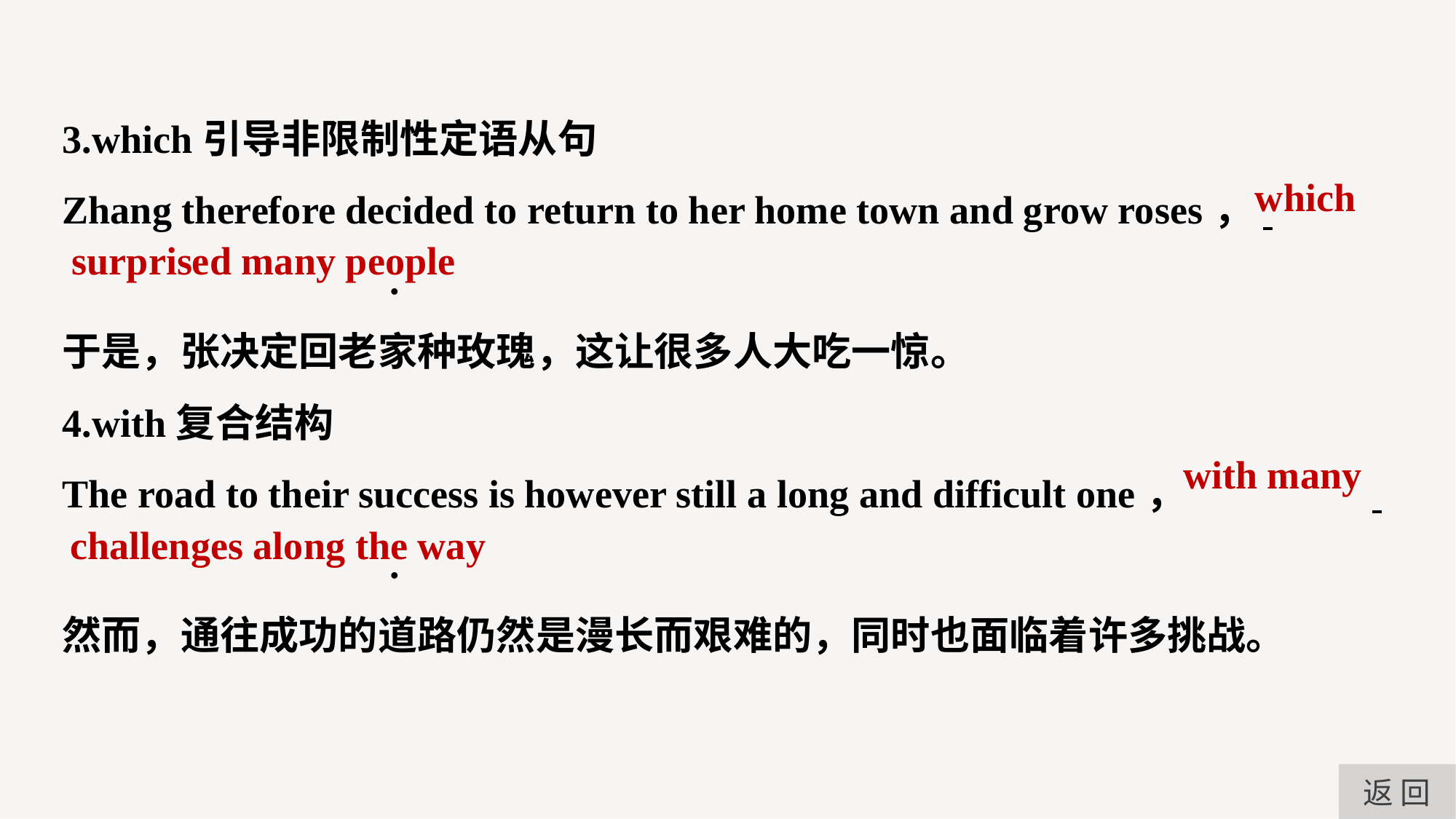

3.which引导非限制性定语从句
Zhang therefore decided to return to her home town and grow roses，
			.
于是，张决定回老家种玫瑰，这让很多人大吃一惊。
4.with复合结构
The road to their success is however still a long and difficult one，
			.
然而，通往成功的道路仍然是漫长而艰难的，同时也面临着许多挑战。
which
surprised many people
with many
challenges along the way
返 回